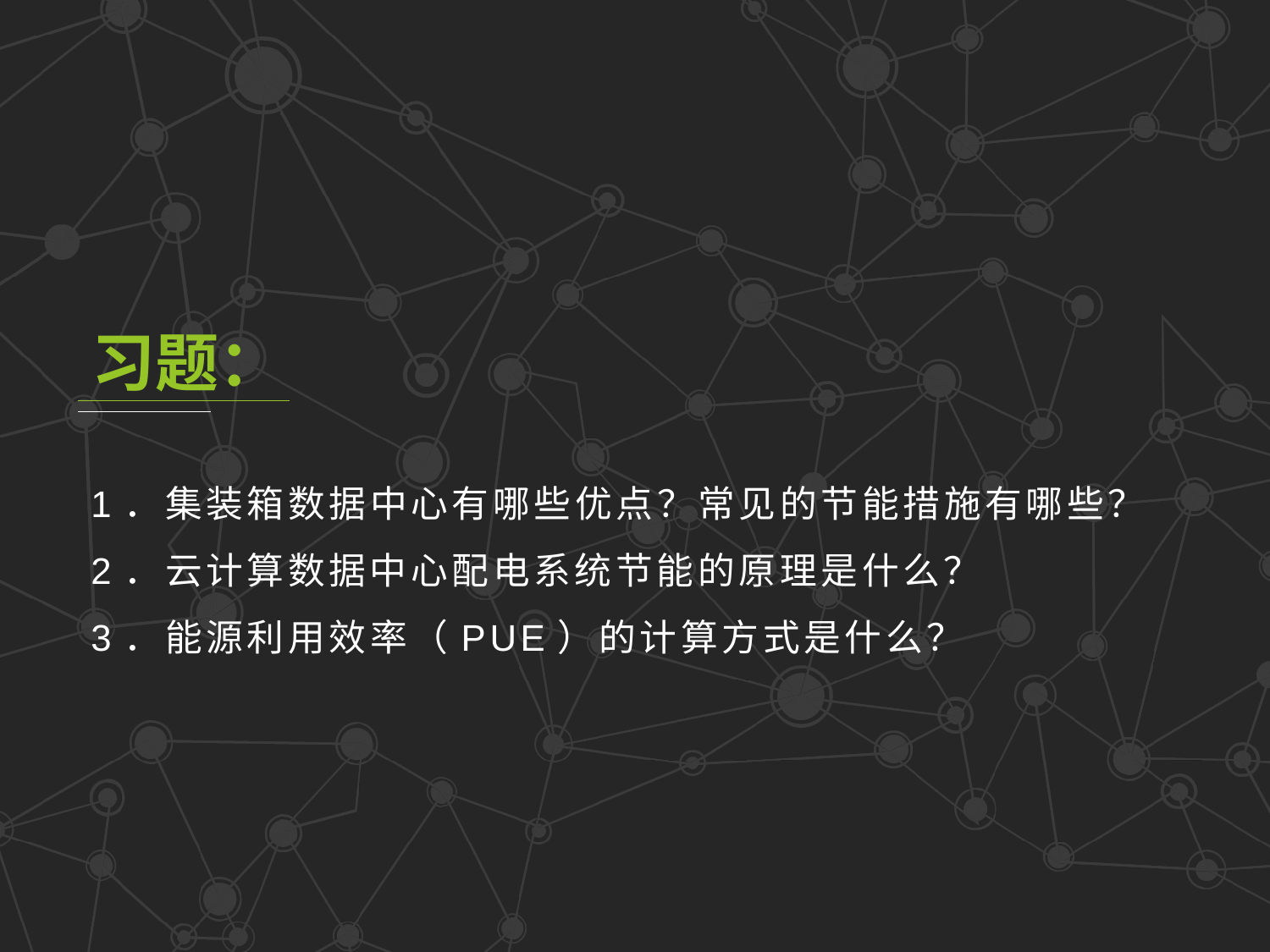

习题：
1．集装箱数据中心有哪些优点？常见的节能措施有哪些？
2．云计算数据中心配电系统节能的原理是什么？
3．能源利用效率（PUE）的计算方式是什么？